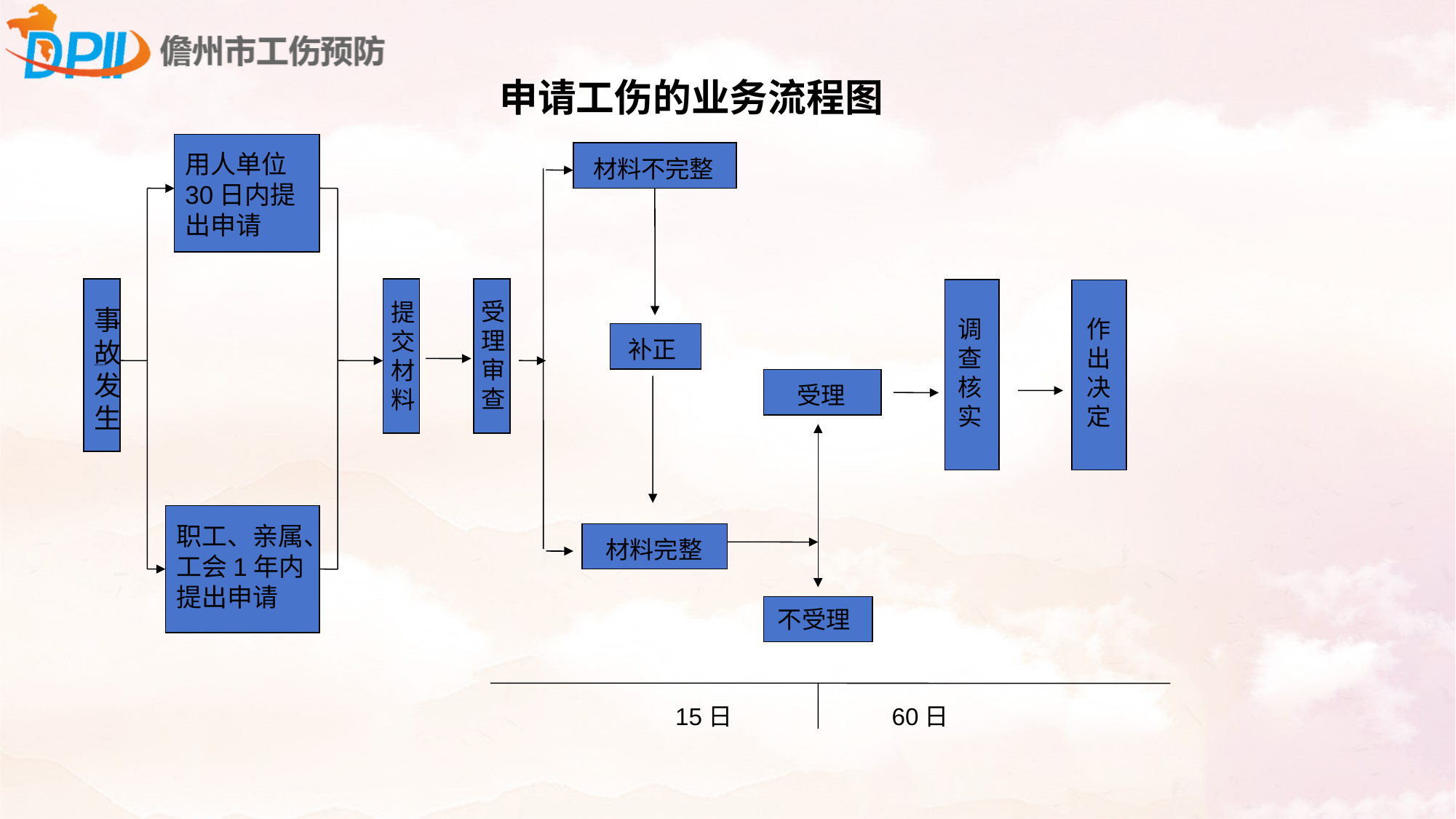

申请工伤的业务流程图

用人单位30日内提出申请
材料不完整

事故发生事故 发生

受理审查
提交材料
事故发生
作出决定
调查核实

补正

受理

职工、亲属、工会1年内提出申请

材料完整

不受理

15日
60日